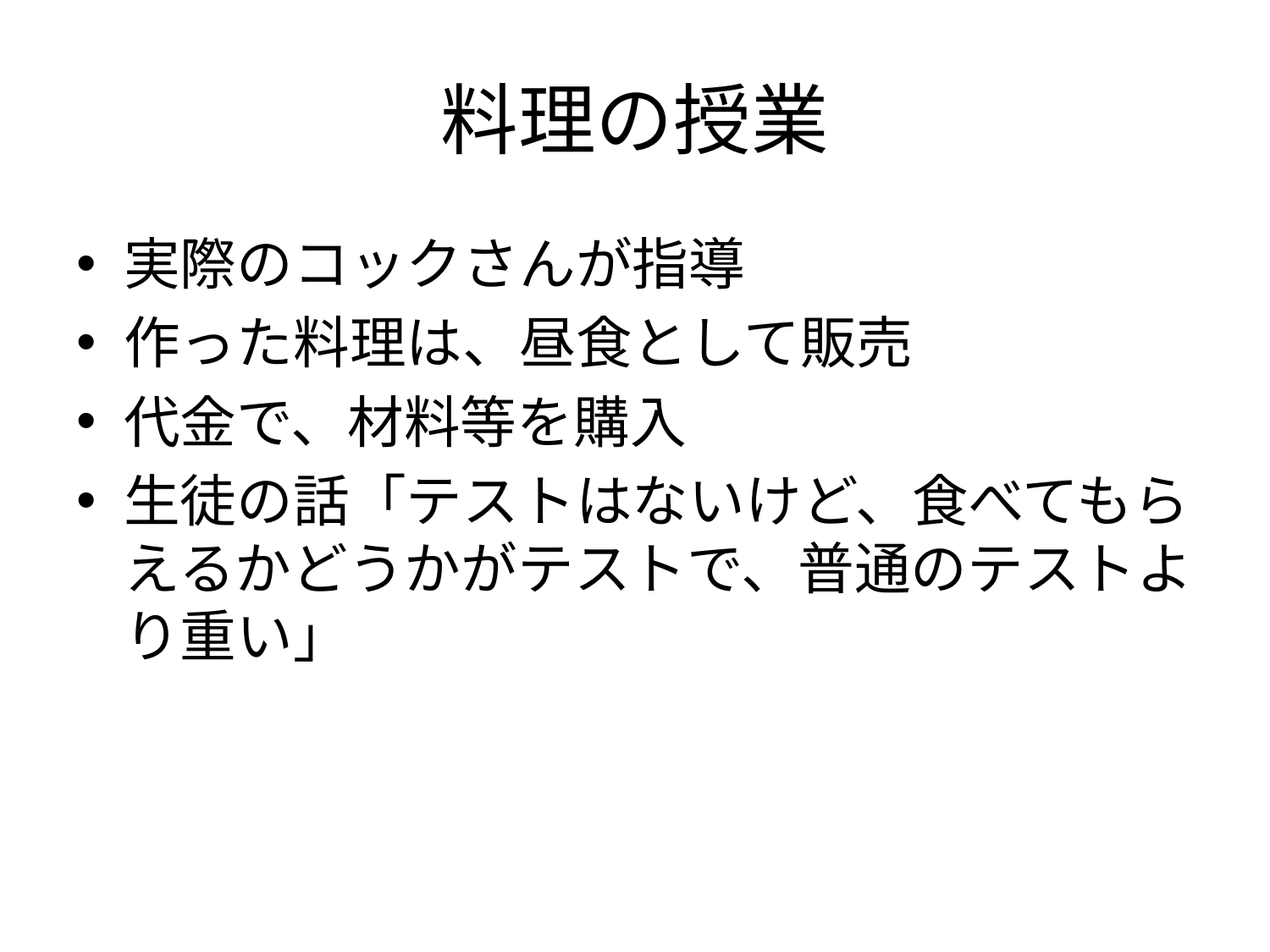

# 料理の授業
実際のコックさんが指導
作った料理は、昼食として販売
代金で、材料等を購入
生徒の話「テストはないけど、食べてもらえるかどうかがテストで、普通のテストより重い」